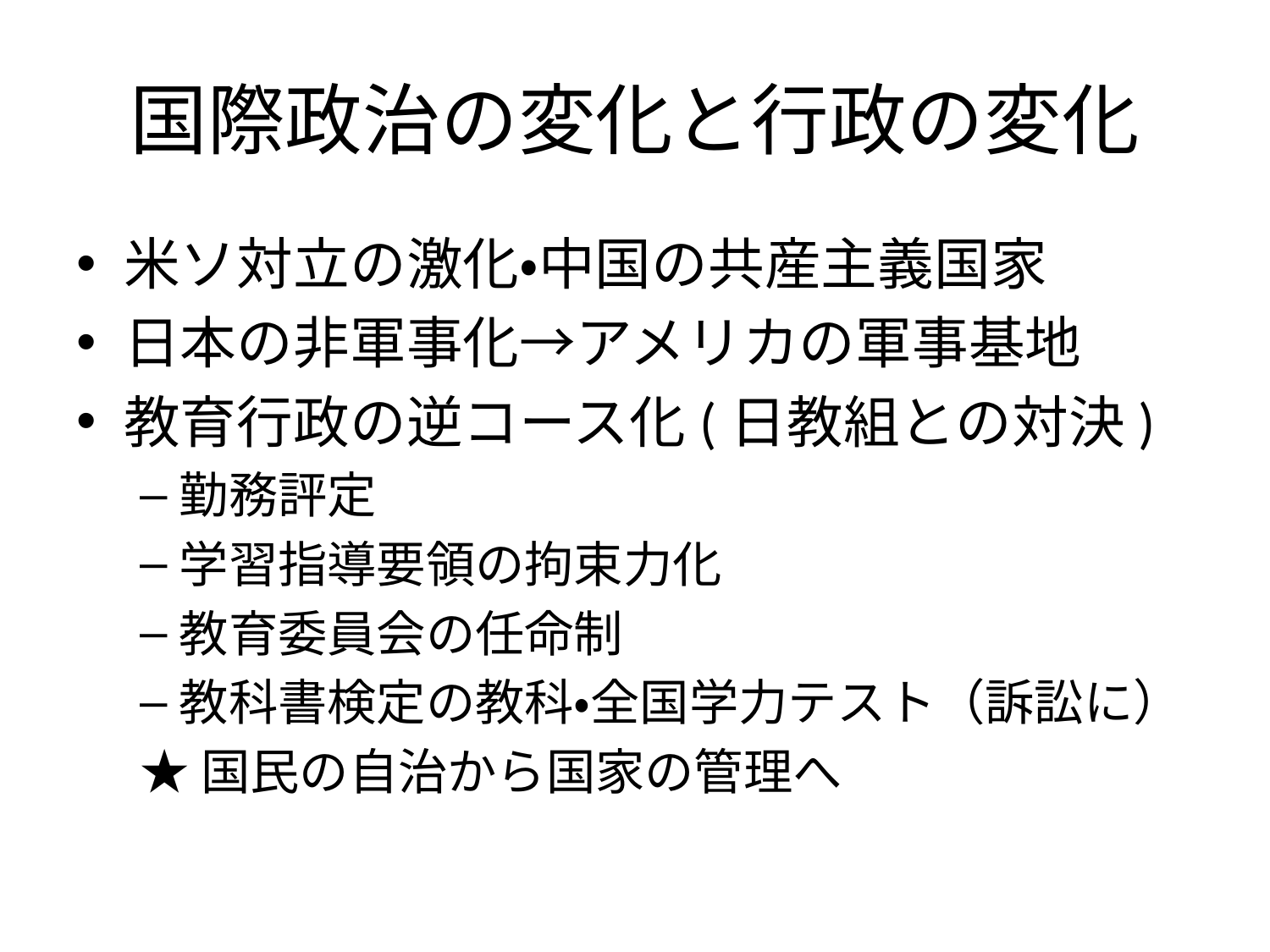

# 国際政治の変化と行政の変化
米ソ対立の激化・中国の共産主義国家
日本の非軍事化→アメリカの軍事基地
教育行政の逆コース化(日教組との対決)
勤務評定
学習指導要領の拘束力化
教育委員会の任命制
教科書検定の教科・全国学力テスト（訴訟に）
★国民の自治から国家の管理へ